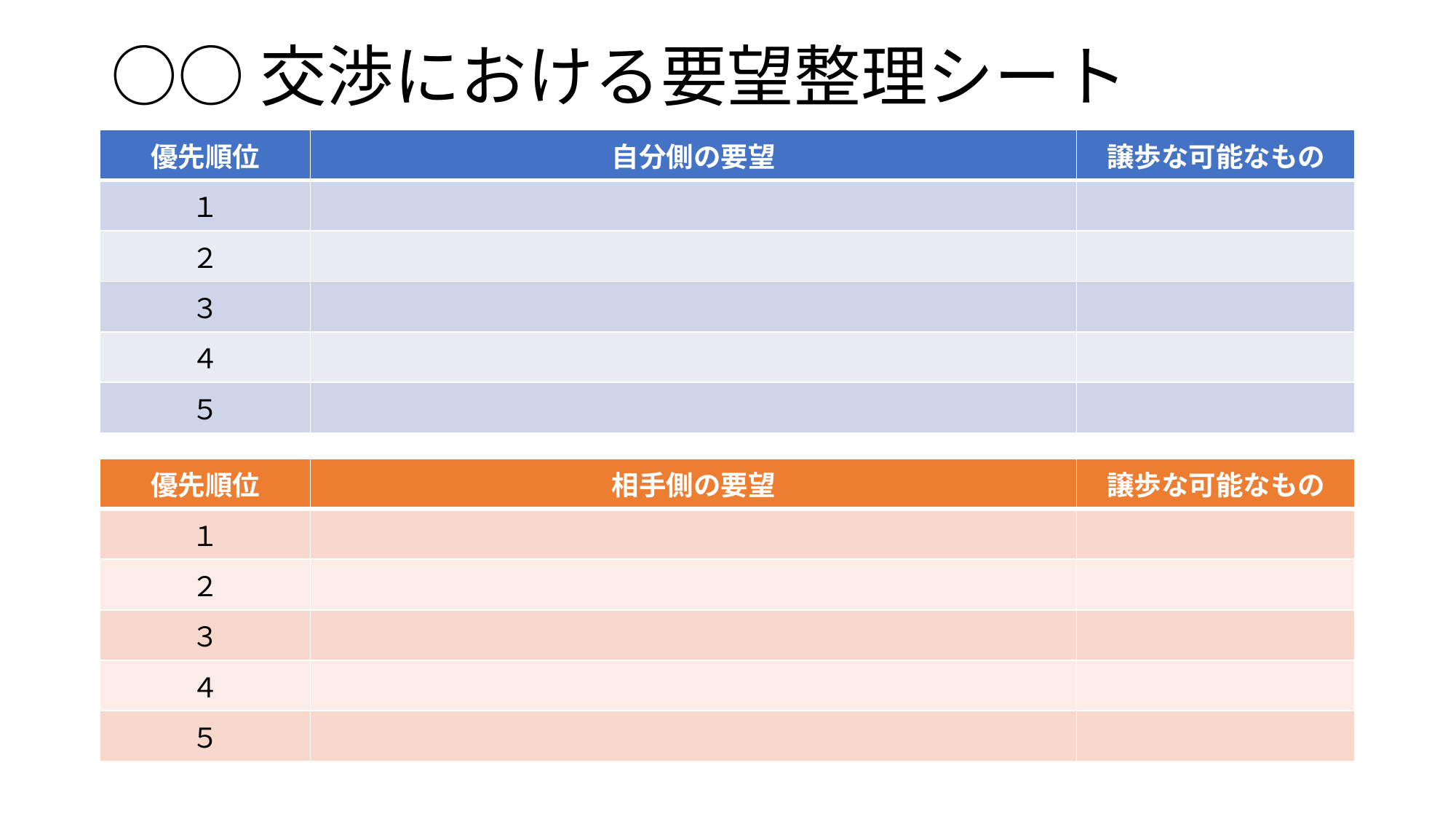

# ○○交渉における要望整理シート
| 優先順位 | 自分側の要望 | 譲歩な可能なもの |
| --- | --- | --- |
| １ |  |  |
| ２ |  |  |
| ３ |  |  |
| ４ |  |  |
| ５ |  |  |
| 優先順位 | 相手側の要望 | 譲歩な可能なもの |
| --- | --- | --- |
| １ |  |  |
| ２ |  |  |
| ３ |  |  |
| ４ |  |  |
| ５ |  |  |